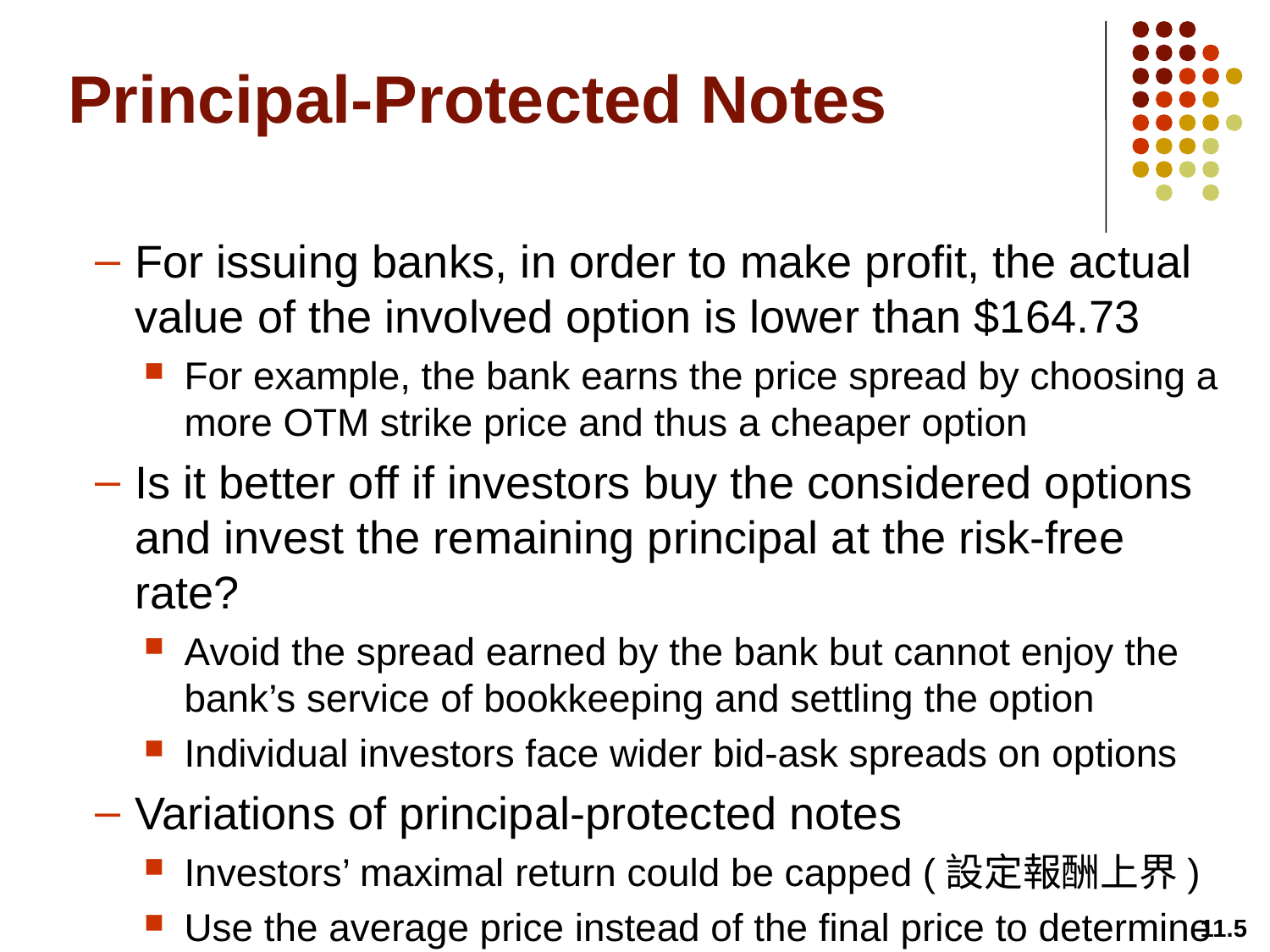

# Principal-Protected Notes
For issuing banks, in order to make profit, the actual value of the involved option is lower than $164.73
For example, the bank earns the price spread by choosing a more OTM strike price and thus a cheaper option
Is it better off if investors buy the considered options and invest the remaining principal at the risk-free rate?
Avoid the spread earned by the bank but cannot enjoy the bank’s service of bookkeeping and settling the option
Individual investors face wider bid-ask spreads on options
Variations of principal-protected notes
Investors’ maximal return could be capped (設定報酬上界)
Use the average price instead of the final price to determine the option payoff
11.5